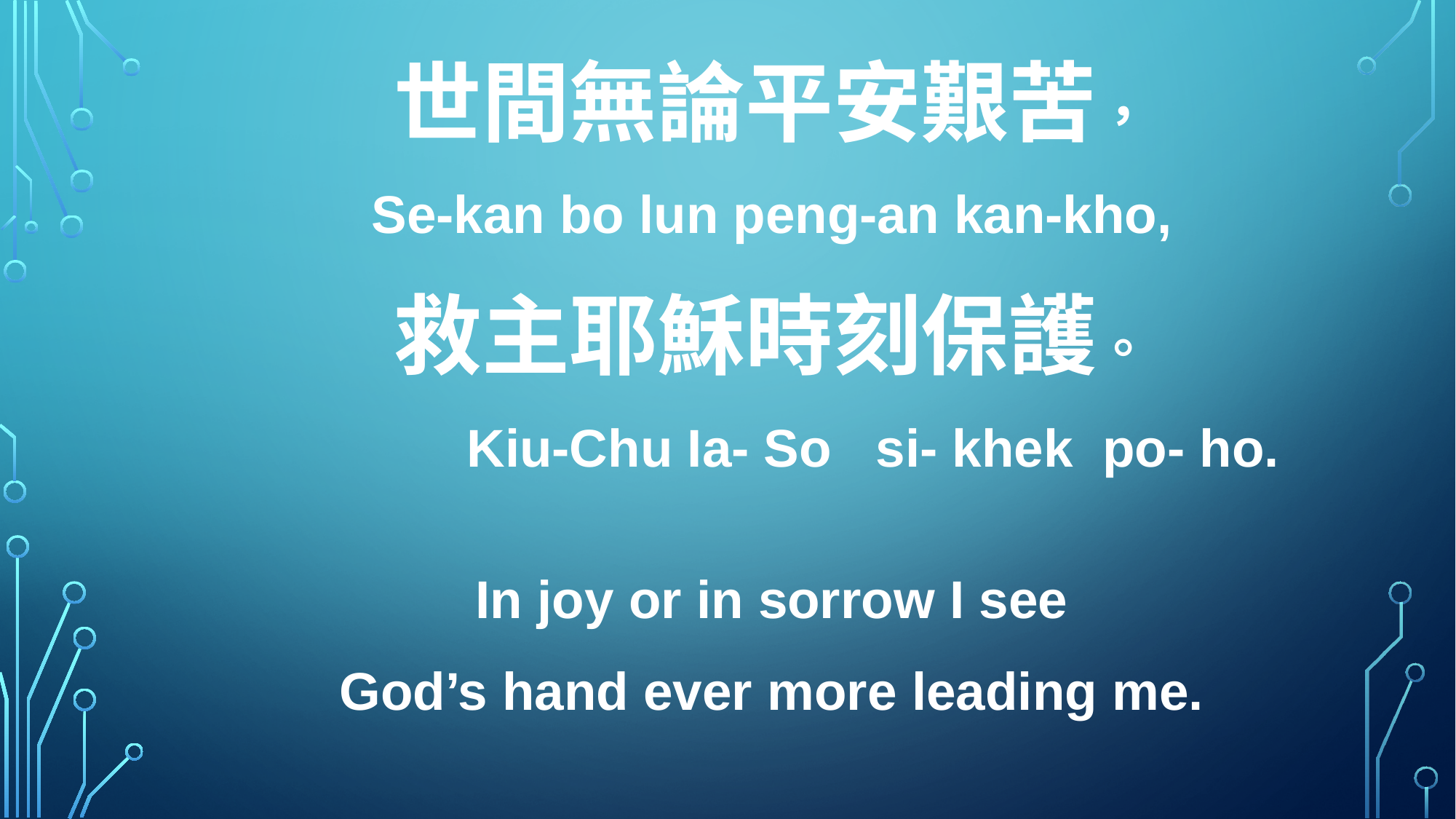

世間無論平安艱苦，
Se-kan bo lun peng-an kan-kho,
救主耶穌時刻保護。
                  Kiu-Chu Ia- So   si- khek  po- ho.

In joy or in sorrow I see
God’s hand ever more leading me.